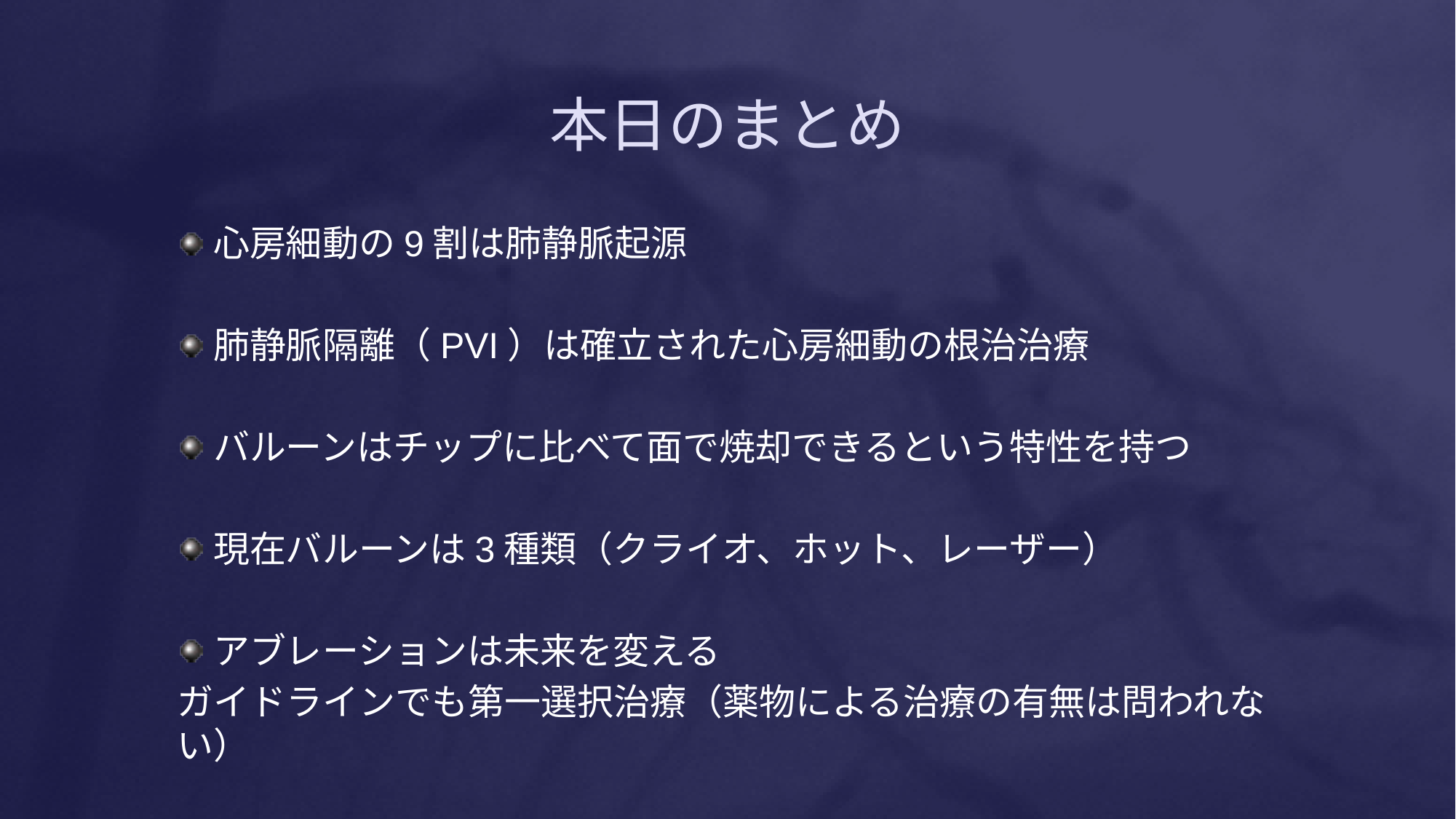

# 本日のまとめ
心房細動の9割は肺静脈起源

肺静脈隔離（PVI）は確立された心房細動の根治治療

バルーンはチップに比べて面で焼却できるという特性を持つ

現在バルーンは3種類（クライオ、ホット、レーザー）

アブレーションは未来を変える
ガイドラインでも第一選択治療（薬物による治療の有無は問われない）